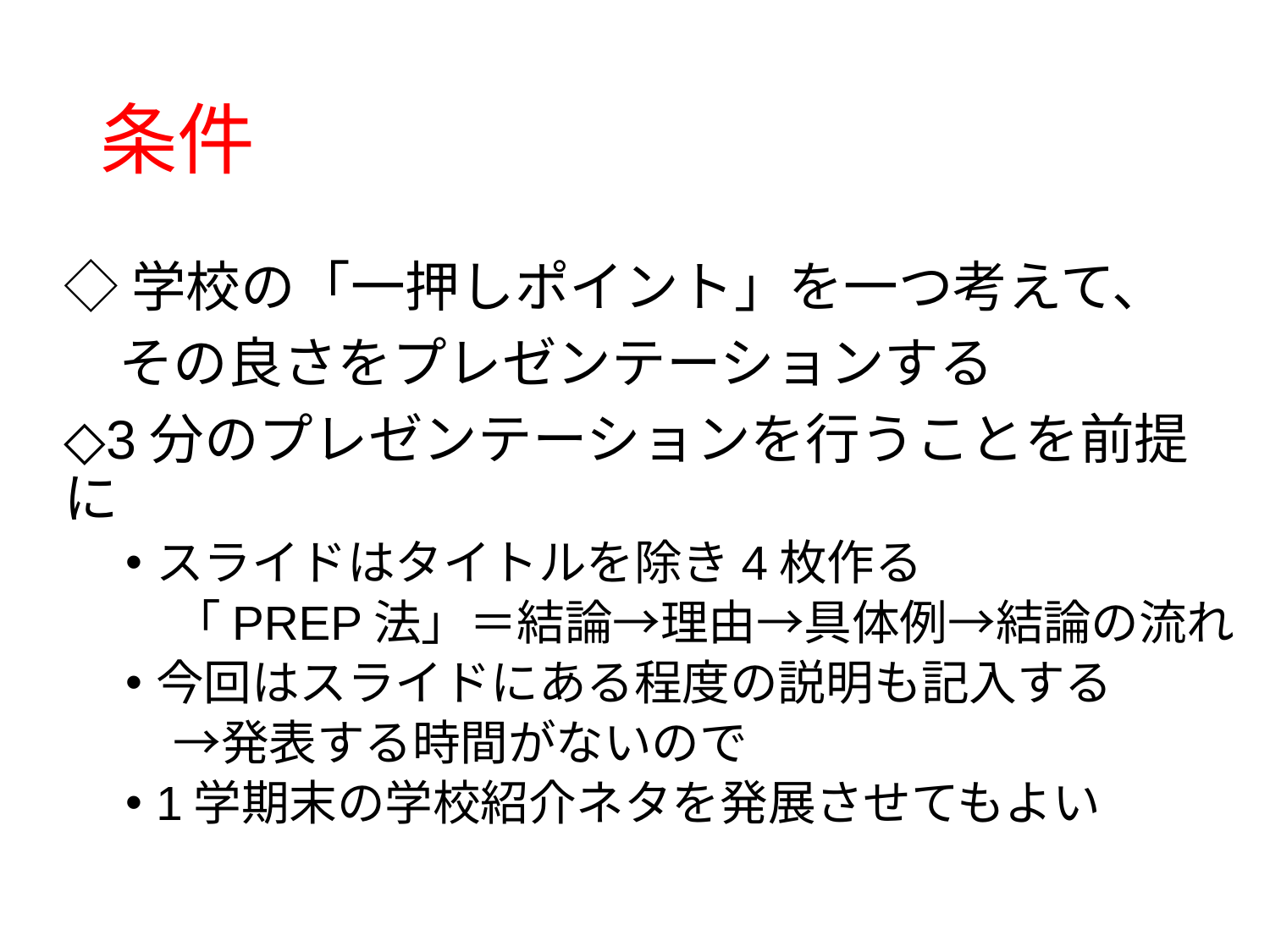

# 条件
◇学校の「一押しポイント」を一つ考えて、
　その良さをプレゼンテーションする
◇3分のプレゼンテーションを行うことを前提に
スライドはタイトルを除き4枚作る
　「PREP法」＝結論→理由→具体例→結論の流れ
今回はスライドにある程度の説明も記入する
　→発表する時間がないので
1学期末の学校紹介ネタを発展させてもよい